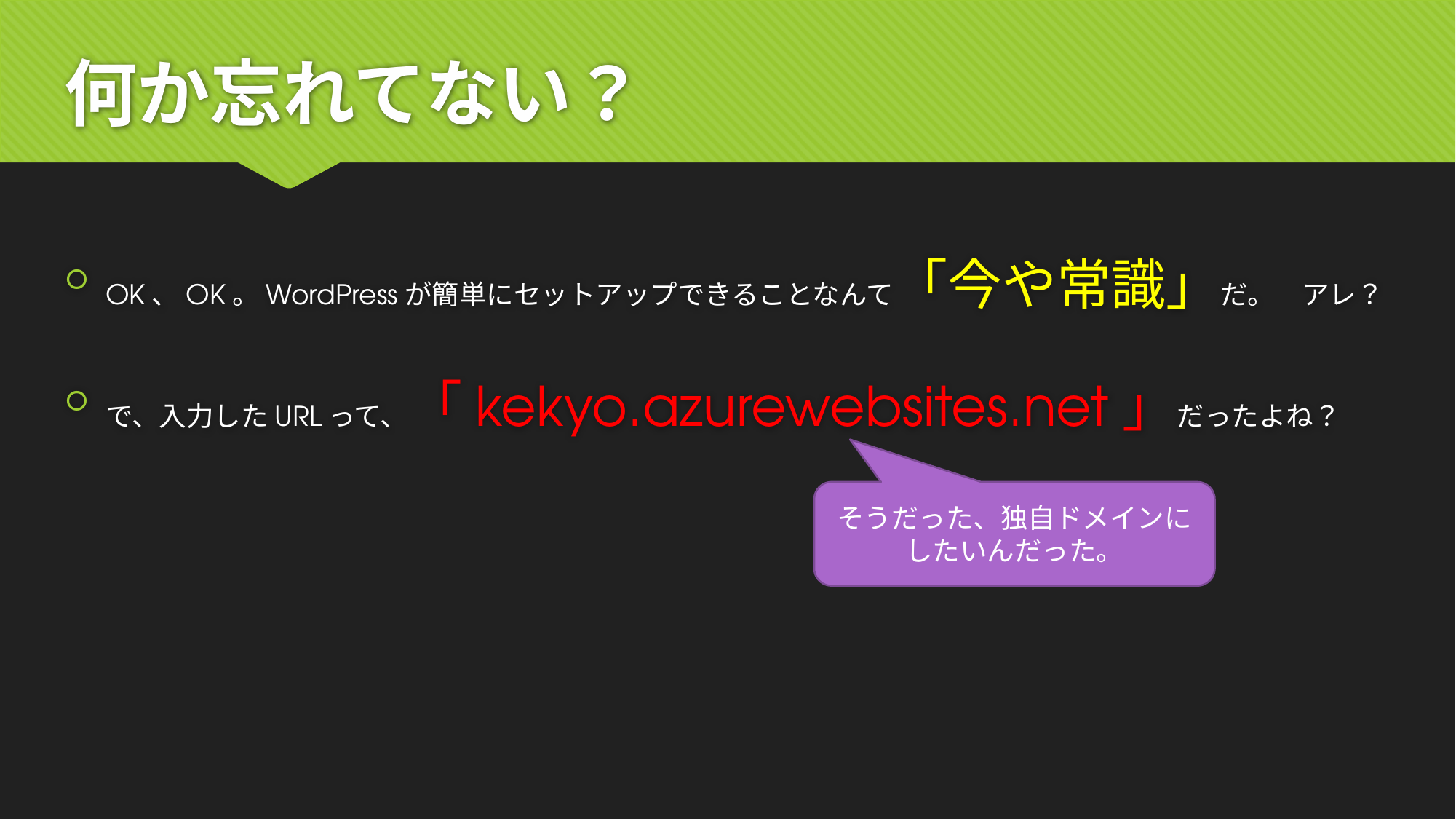

# 何か忘れてない？
OK、OK。WordPressが簡単にセットアップできることなんて「今や常識」だ。　アレ？
で、入力したURLって、「kekyo.azurewebsites.net」だったよね？
そうだった、独自ドメインにしたいんだった。